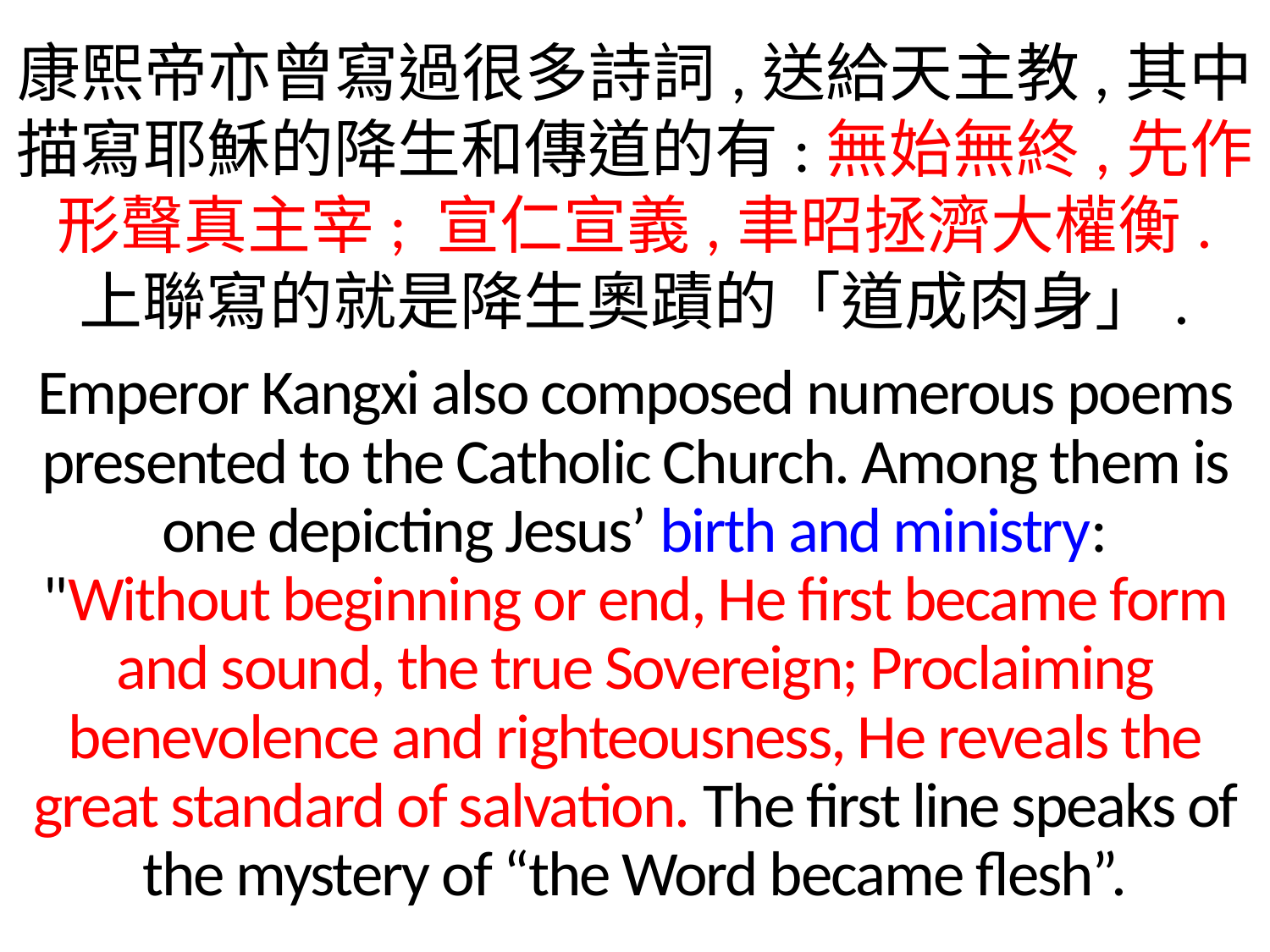

康熙帝亦曾寫過很多詩詞,送給天主教,其中描寫耶穌的降生和傳道的有:無始無終,先作形聲真主宰; 宣仁宣義,聿昭拯濟大權衡.
上聯寫的就是降生奧蹟的「道成肉身」.
Emperor Kangxi also composed numerous poems presented to the Catholic Church. Among them is one depicting Jesus’ birth and ministry:
"Without beginning or end, He first became form and sound, the true Sovereign; Proclaiming benevolence and righteousness, He reveals the great standard of salvation. The first line speaks of the mystery of “the Word became flesh”.